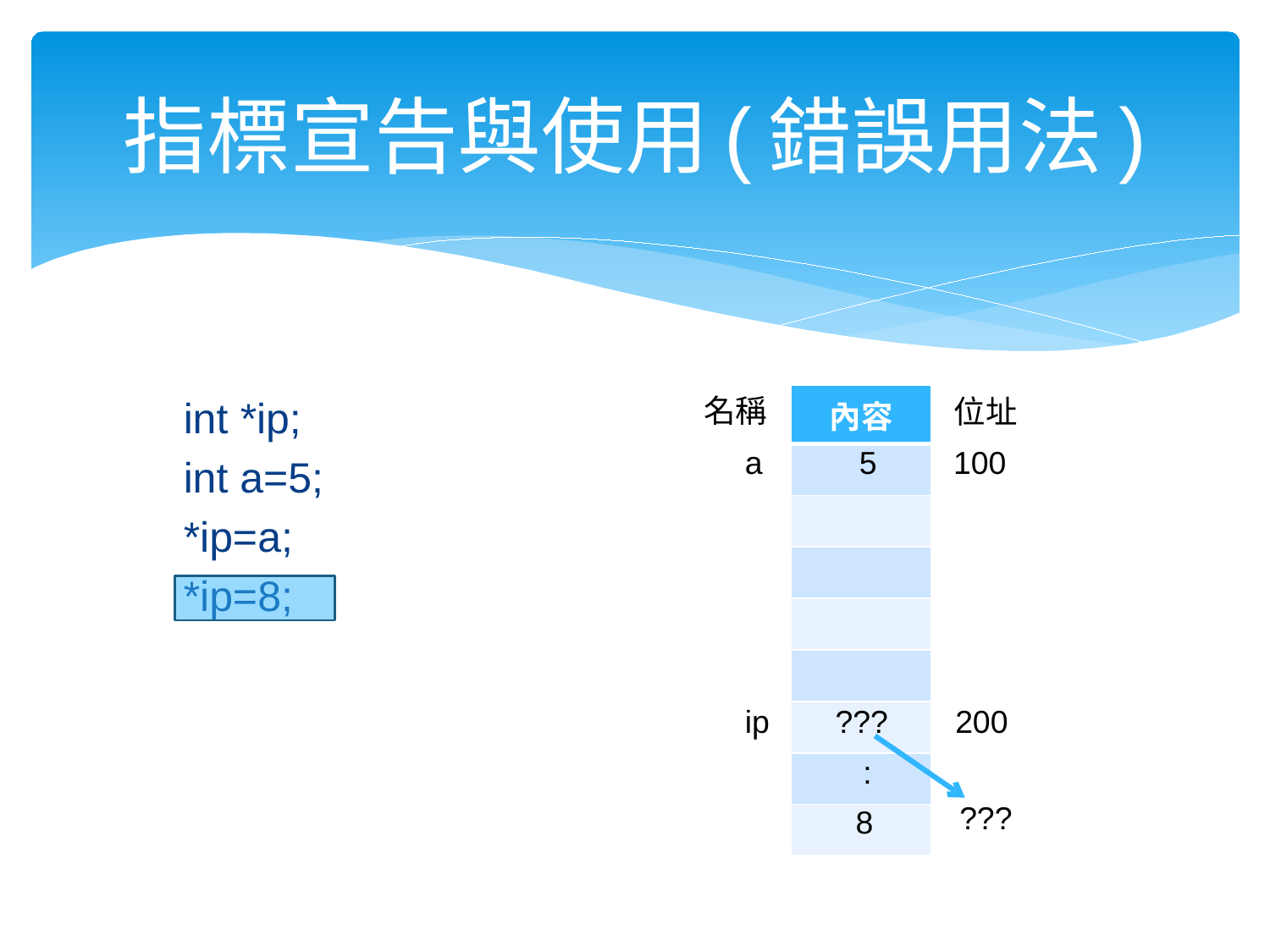

# 指標宣告與使用(錯誤用法)
int *ip;
int a=5;
*ip=a;
*ip=8;

名稱
| 內容 |
| --- |
|  |
|  |
|  |
|  |
|  |
|  |
|  |
|  |
位址
a
5
100

???
ip
200
:
???
8